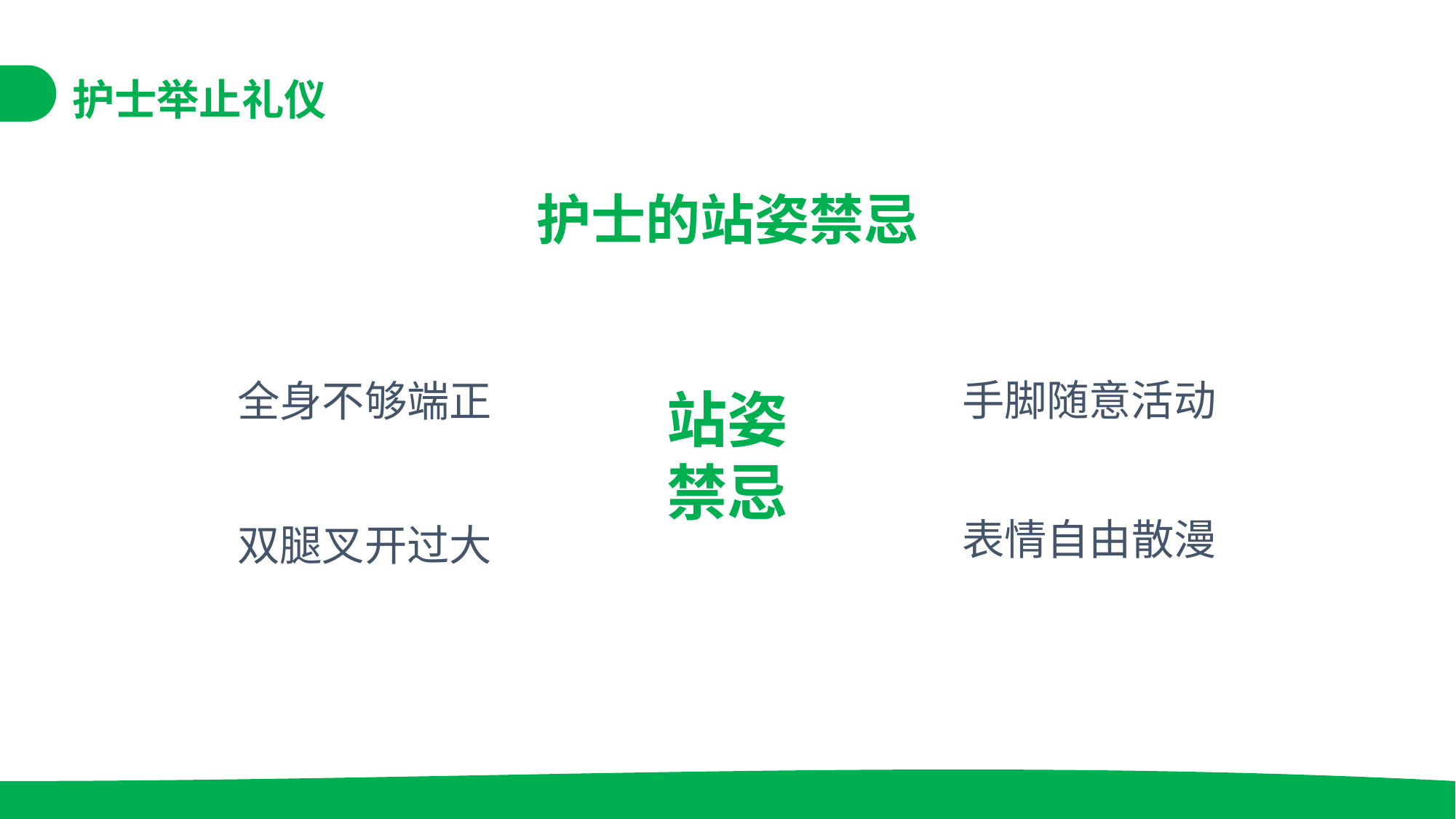

护士举止礼仪

护士的站姿禁忌
手脚随意活动
全身不够端正
站姿
禁忌
表情自由散漫
双腿叉开过大